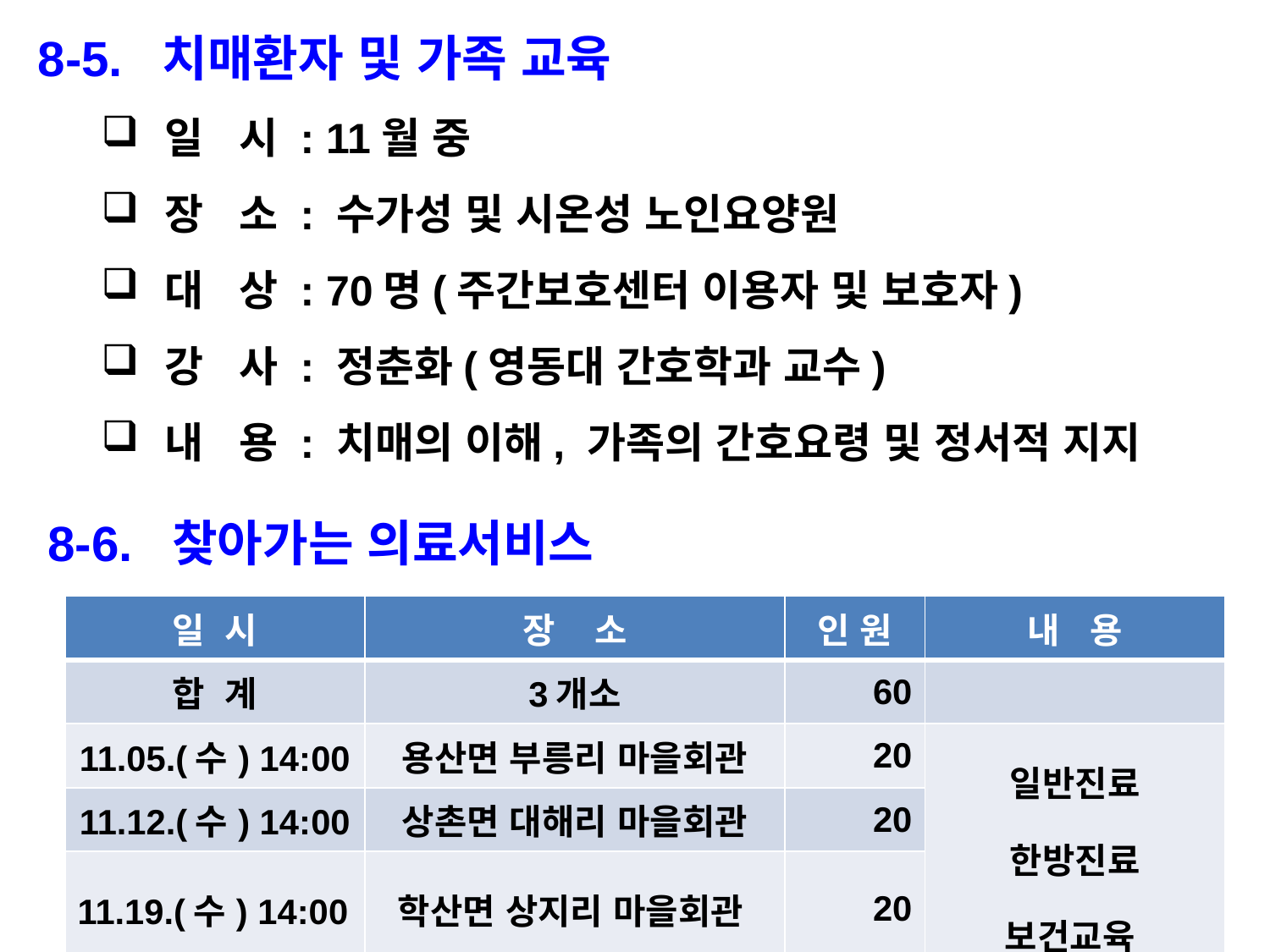

8-5.  치매환자 및 가족 교육
일   시 : 11월 중
장   소 : 수가성 및 시온성 노인요양원
대   상 : 70명(주간보호센터 이용자 및 보호자)
강   사 : 정춘화(영동대 간호학과 교수)
내   용 : 치매의 이해, 가족의 간호요령 및 정서적 지지

8-6.  찾아가는 의료서비스

| 일 시 | 장 소 | 인 원 | 내 용 |
| --- | --- | --- | --- |
| 합 계 | 3개소 | 60 |  |
| 11.05.(수) 14:00 | 용산면 부릉리 마을회관 | 20 | 일반진료 한방진료 보건교육 |
| 11.12.(수) 14:00 | 상촌면 대해리 마을회관 | 20 |  |
| 11.19.(수) 14:00 | 학산면 상지리 마을회관 | 20 |  |